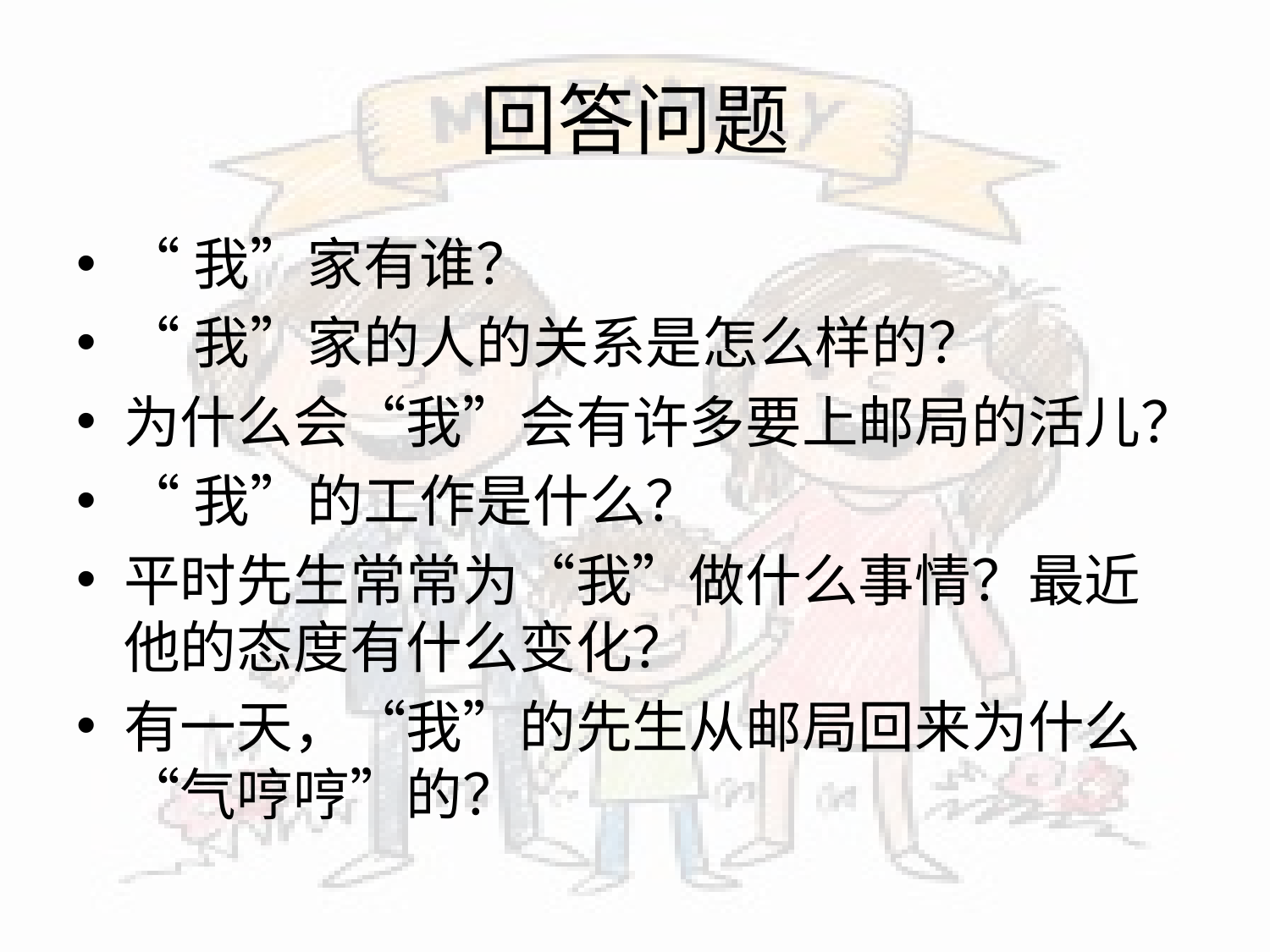

# 回答问题
“我”家有谁？
“我”家的人的关系是怎么样的？
为什么会“我”会有许多要上邮局的活儿？
“我”的工作是什么？
平时先生常常为“我”做什么事情？最近他的态度有什么变化？
有一天，“我”的先生从邮局回来为什么“气哼哼”的？